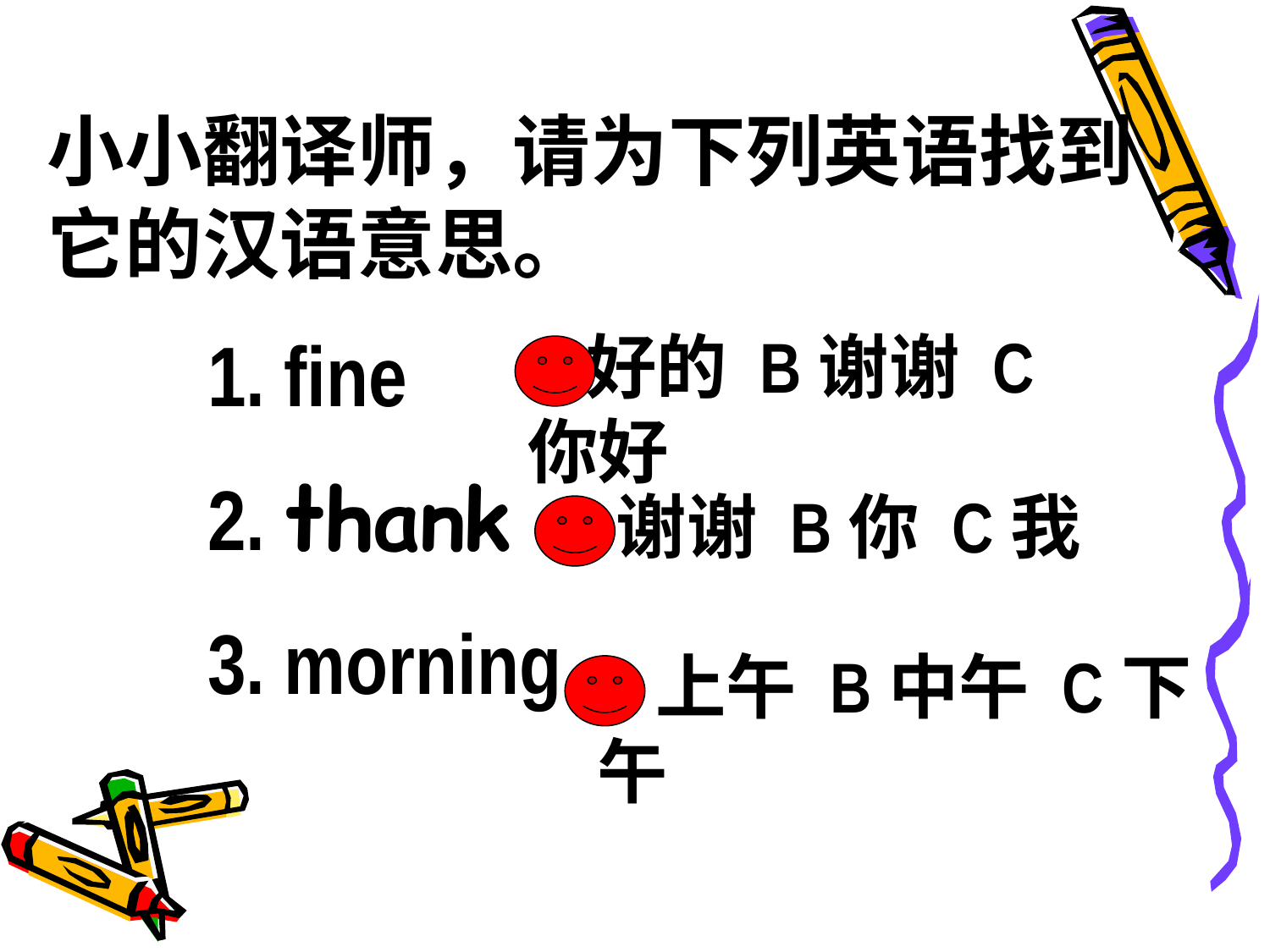

小小翻译师，请为下列英语找到它的汉语意思。
1. fine
2. thank
3. morning
A好的 B谢谢 C你好

A谢谢 B你 C我

A上午 B中午 C下午